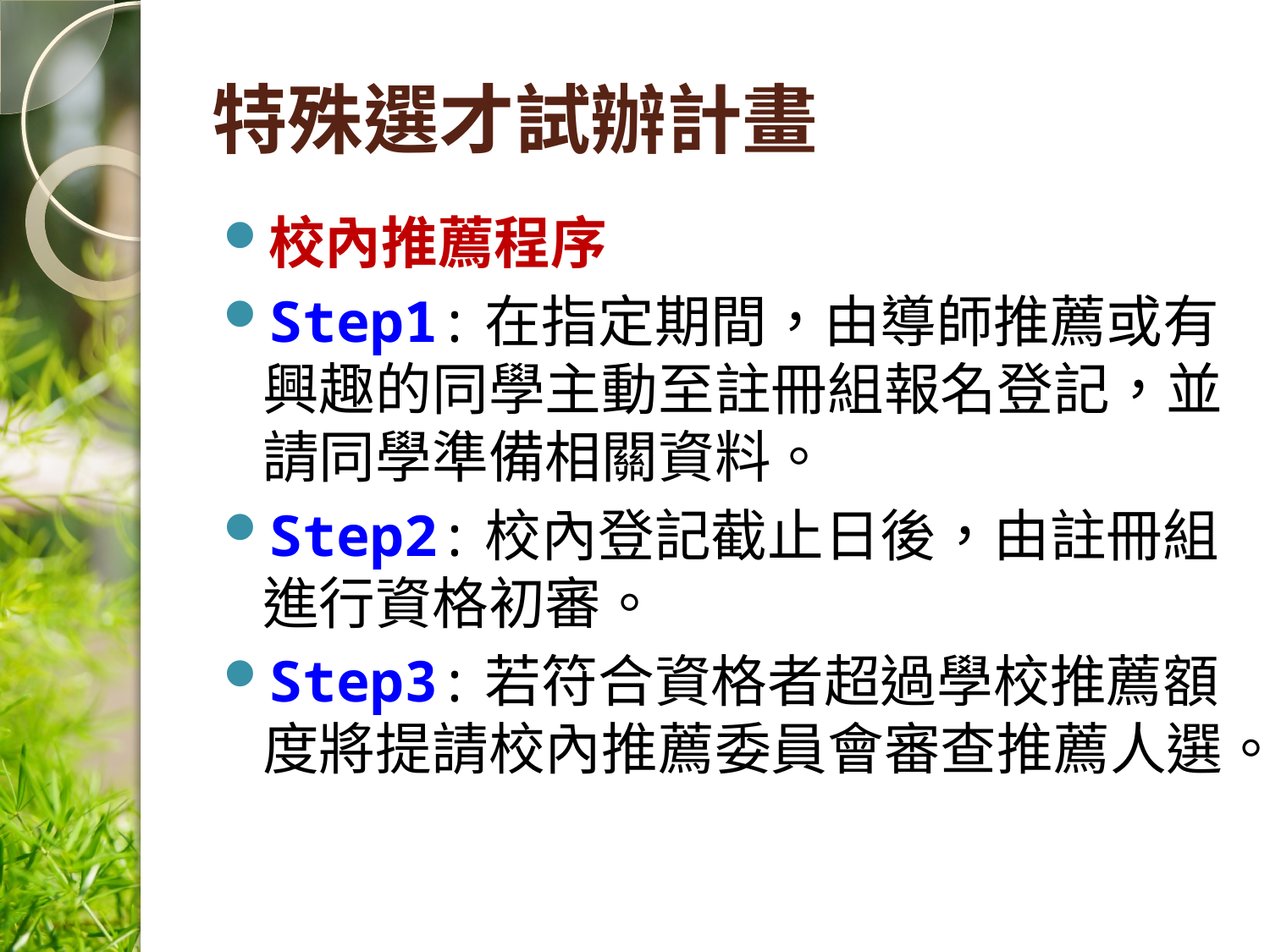

# 特殊選才試辦計畫
校內推薦程序
Step1:在指定期間，由導師推薦或有興趣的同學主動至註冊組報名登記，並請同學準備相關資料。
Step2:校內登記截止日後，由註冊組進行資格初審。
Step3:若符合資格者超過學校推薦額度將提請校內推薦委員會審查推薦人選。